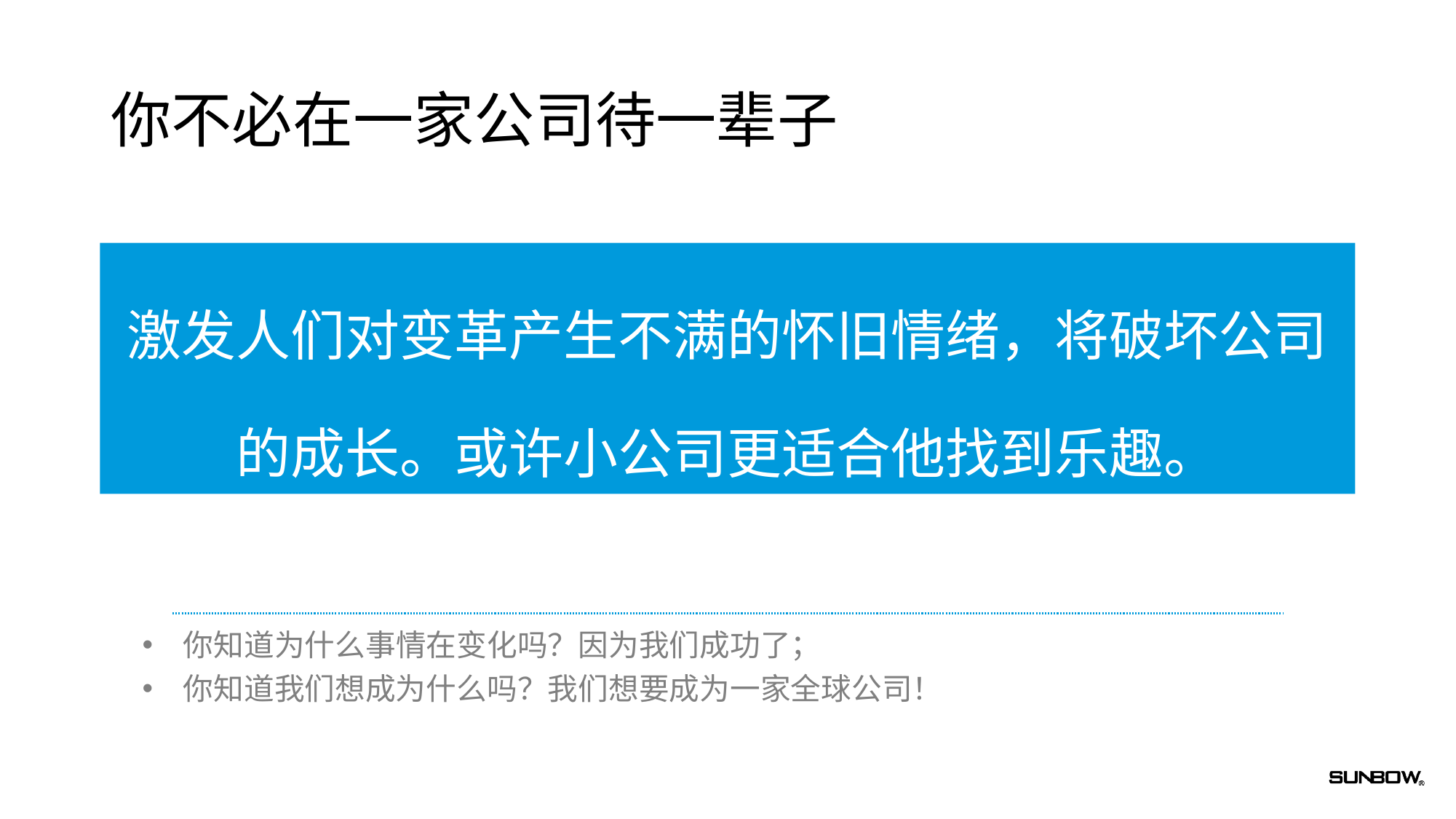

# 你不必在一家公司待一辈子
激发人们对变革产生不满的怀旧情绪，将破坏公司的成长。或许小公司更适合他找到乐趣。
你知道为什么事情在变化吗？因为我们成功了；
你知道我们想成为什么吗？我们想要成为一家全球公司！
39